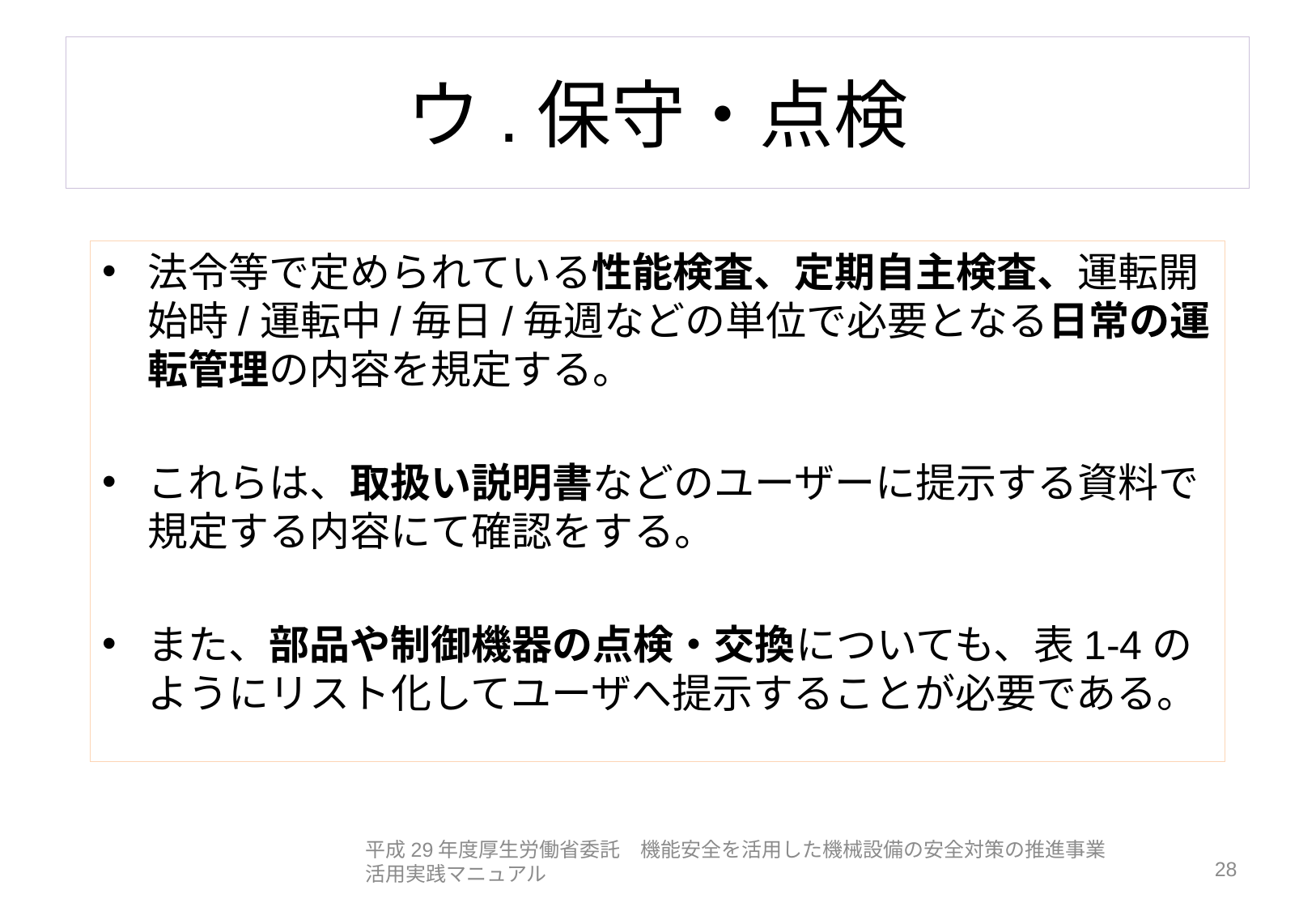

# ウ.保守・点検
法令等で定められている性能検査、定期自主検査、運転開始時/運転中/毎日/毎週などの単位で必要となる日常の運転管理の内容を規定する。

これらは、取扱い説明書などのユーザーに提示する資料で規定する内容にて確認をする。

また、部品や制御機器の点検・交換についても、表1-4のようにリスト化してユーザへ提示することが必要である。
平成29年度厚生労働省委託　機能安全を活用した機械設備の安全対策の推進事業　活用実践マニュアル
28